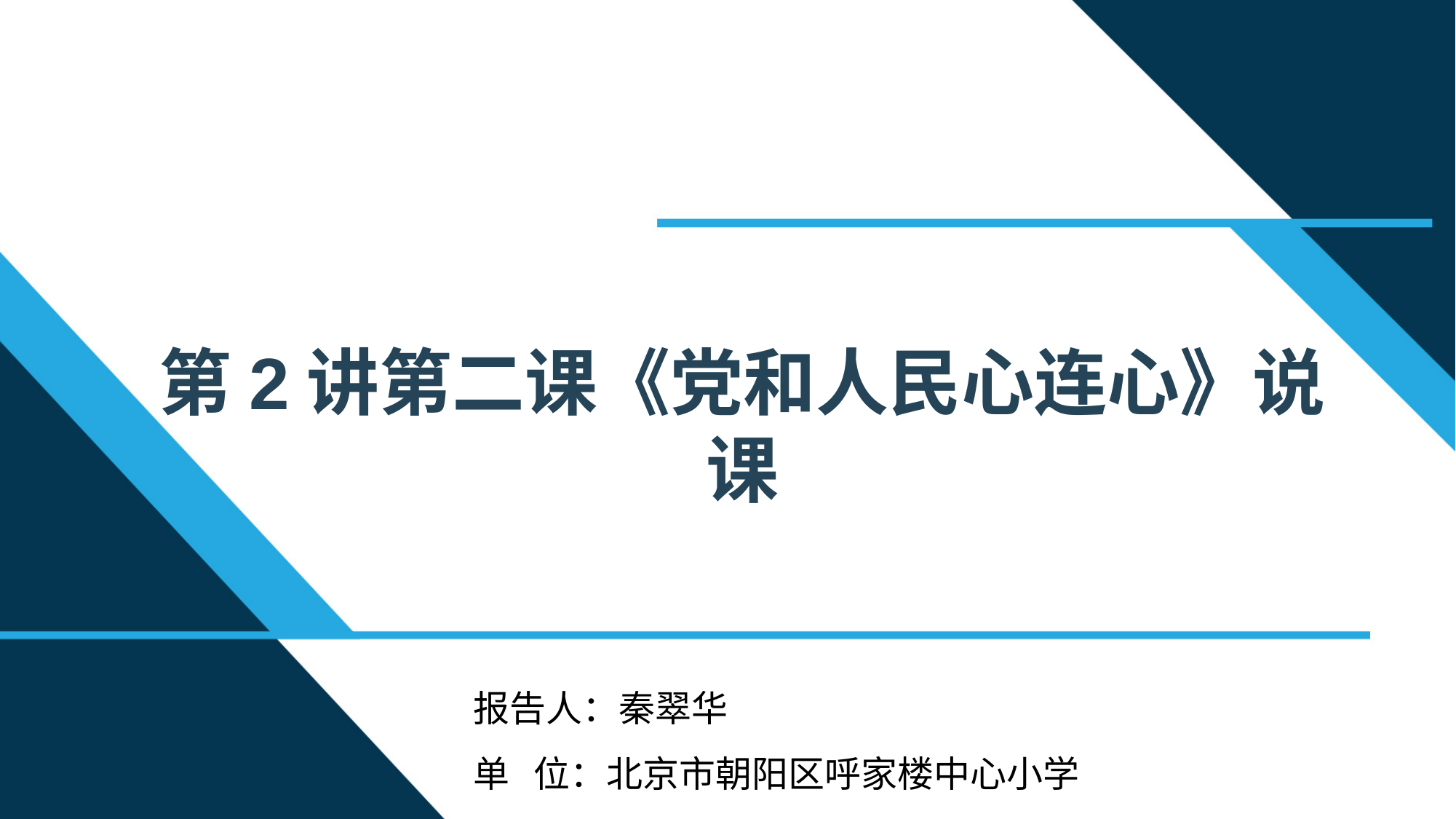

第2讲第二课《党和人民心连心》说课

报告人：秦翠华
单   位：北京市朝阳区呼家楼中心小学